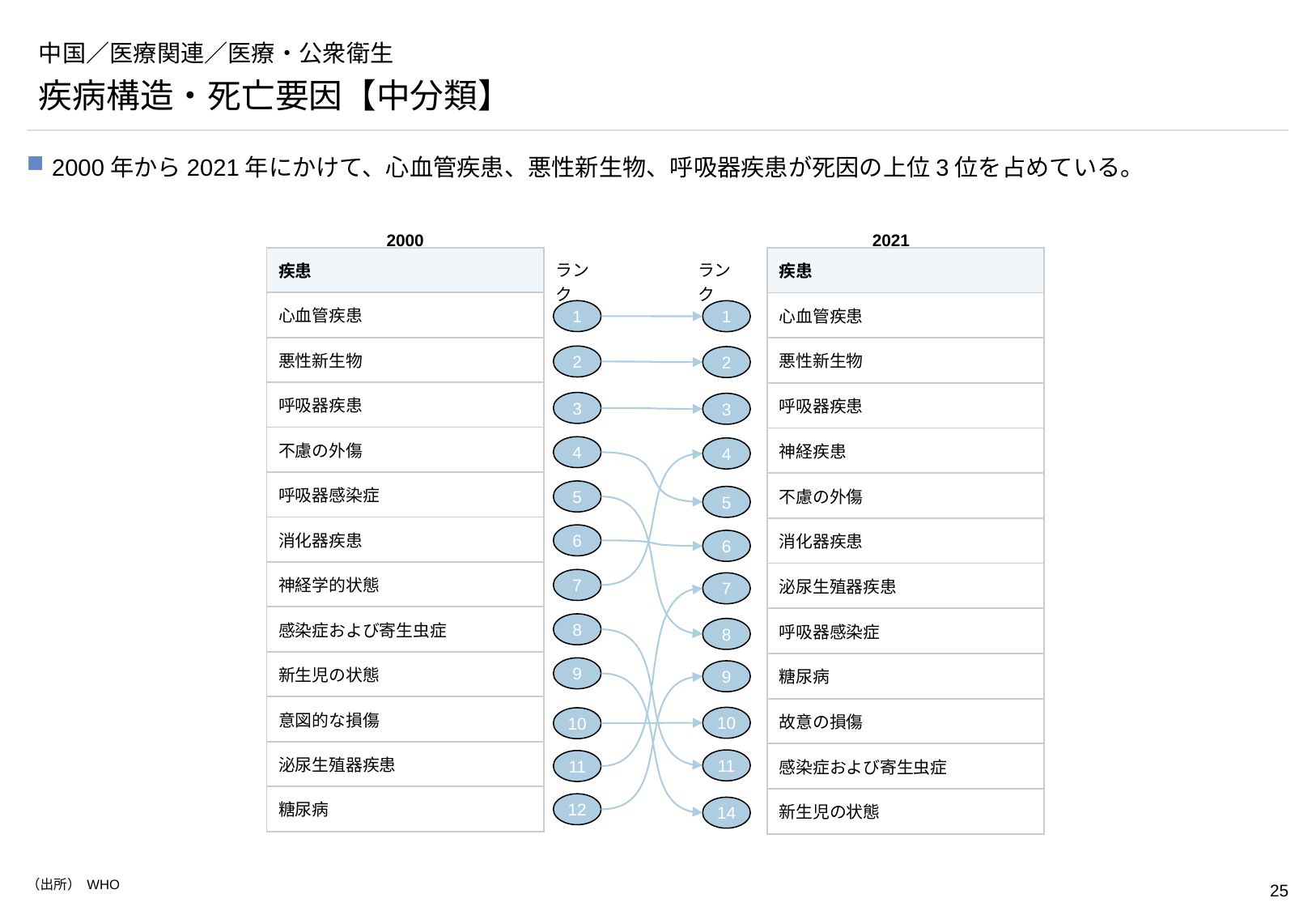

# 中国／医療関連／医療・公衆衛生
疾病構造・死亡要因【中分類】
2000年から2021年にかけて、心血管疾患、悪性新生物、呼吸器疾患が死因の上位3位を占めている。
2000
2021
| 疾患 |
| --- |
| 心血管疾患 |
| 悪性新生物 |
| 呼吸器疾患 |
| 不慮の外傷 |
| 呼吸器感染症 |
| 消化器疾患 |
| 神経学的状態 |
| 感染症および寄生虫症 |
| 新生児の状態 |
| 意図的な損傷 |
| 泌尿生殖器疾患 |
| 糖尿病 |
| 疾患 |
| --- |
| 心血管疾患 |
| 悪性新生物 |
| 呼吸器疾患 |
| 神経疾患 |
| 不慮の外傷 |
| 消化器疾患 |
| 泌尿生殖器疾患 |
| 呼吸器感染症 |
| 糖尿病 |
| 故意の損傷 |
| 感染症および寄生虫症 |
| 新生児の状態 |
ランク
ランク
1
1
2
2
3
3
4
4
5
5
6
6
7
7
8
8
9
9
10
10
11
11
12
14
（出所） WHO